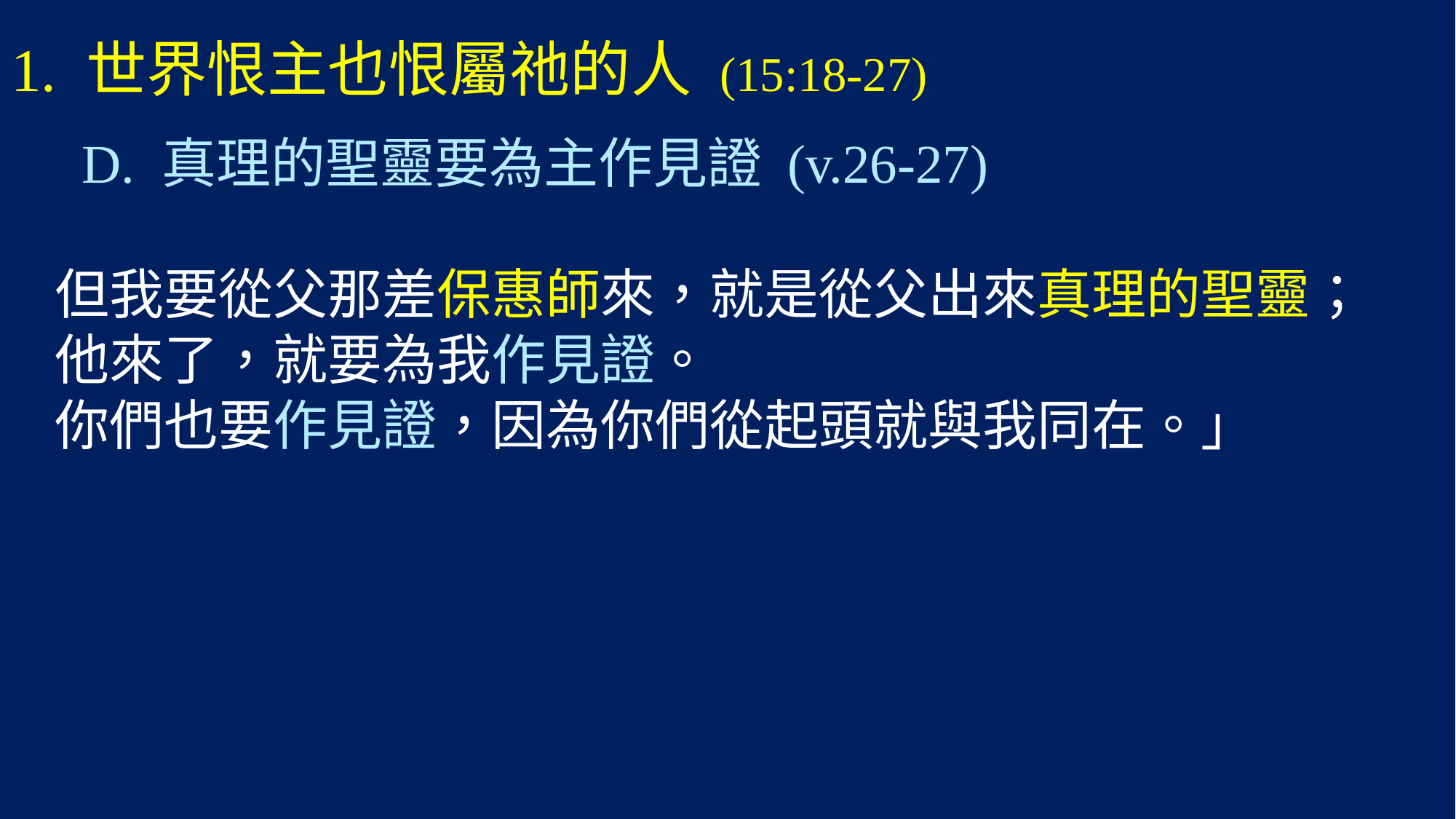

# 1. 世界恨主也恨屬祂的人 (15:18-27)
  D. 真理的聖靈要為主作見證 (v.26-27)

但我要從父那差保惠師來，就是從父出來真理的聖靈；
他來了，就要為我作見證。
你們也要作見證，因為你們從起頭就與我同在。」